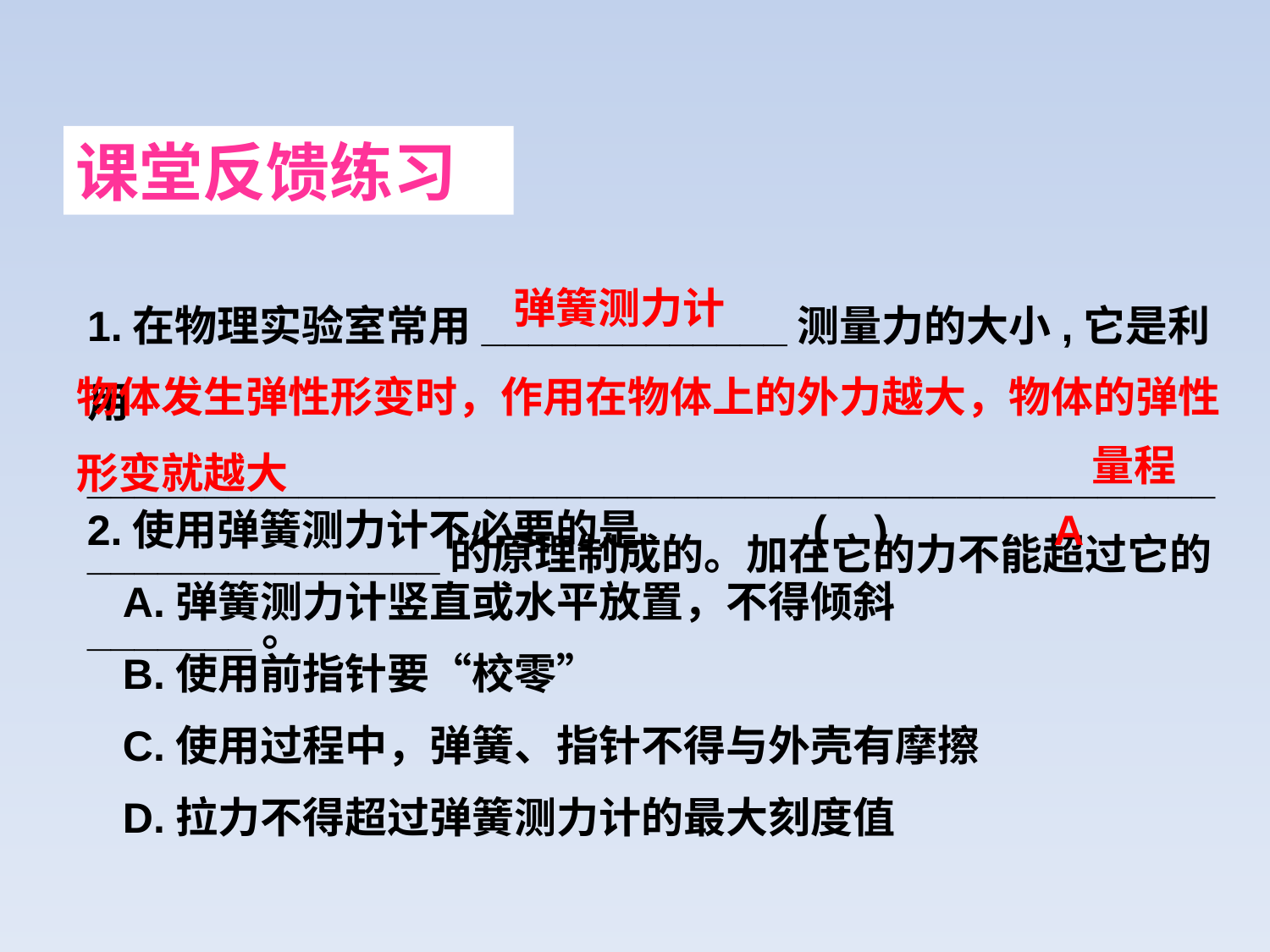

课堂反馈练习
1.在物理实验室常用_____________测量力的大小,它是利用_______________________________________________________________的原理制成的。加在它的力不能超过它的_______。
弹簧测力计
物体发生弹性形变时，作用在物体上的外力越大，物体的弹性形变就越大

量程
2.使用弹簧测力计不必要的是                 (    )
   A.弹簧测力计竖直或水平放置，不得倾斜
   B.使用前指针要“校零”
   C.使用过程中，弹簧、指针不得与外壳有摩擦
   D.拉力不得超过弹簧测力计的最大刻度值
A